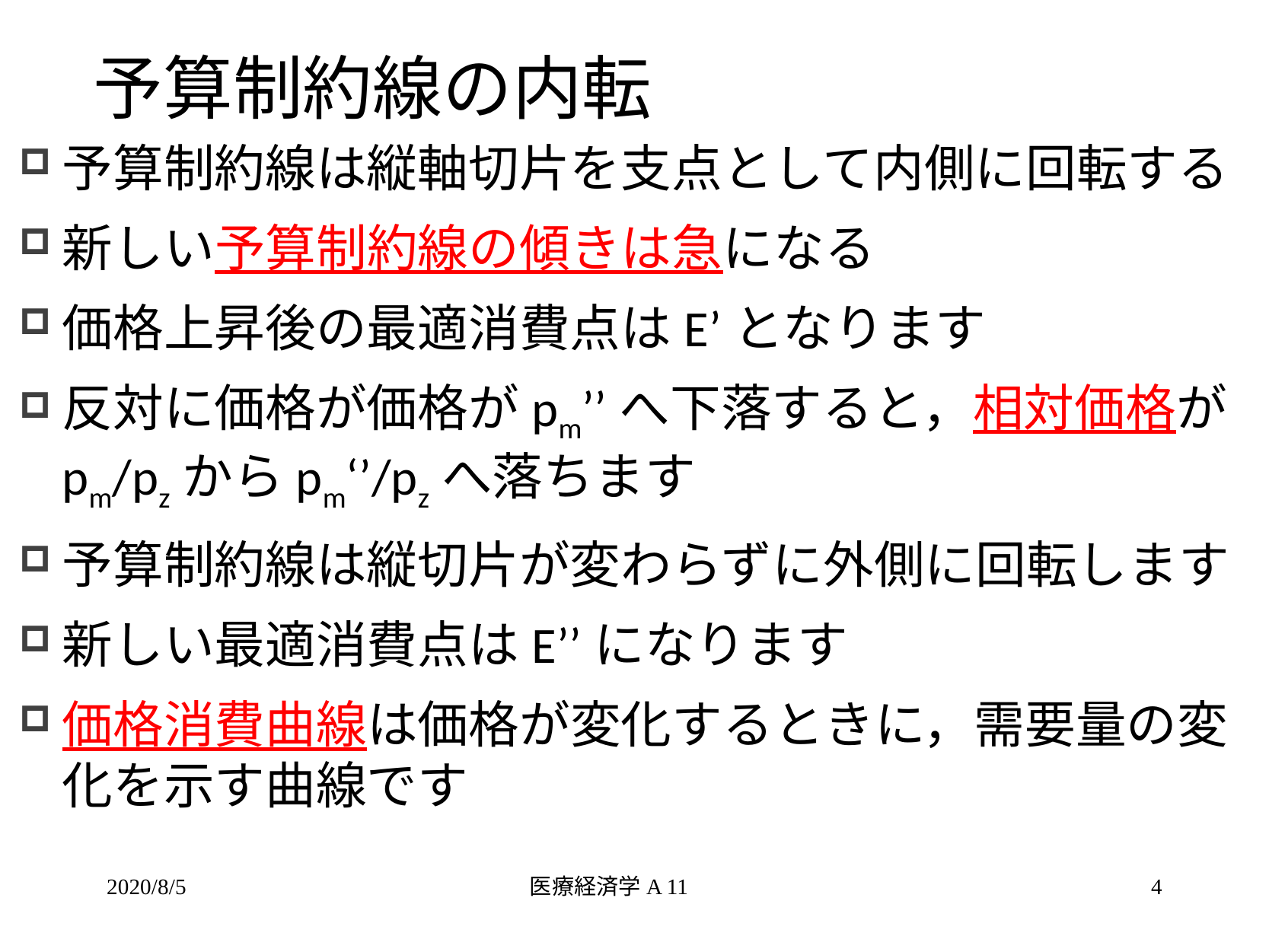

# 予算制約線の内転
予算制約線は縦軸切片を支点として内側に回転する
新しい予算制約線の傾きは急になる
価格上昇後の最適消費点はE’となります
反対に価格が価格がpm’’へ下落すると，相対価格がpm/pzからpm‘’/pzへ落ちます
予算制約線は縦切片が変わらずに外側に回転します
新しい最適消費点はE’’になります
価格消費曲線は価格が変化するときに，需要量の変化を示す曲線です

2020/8/5
医療経済学A 11
4